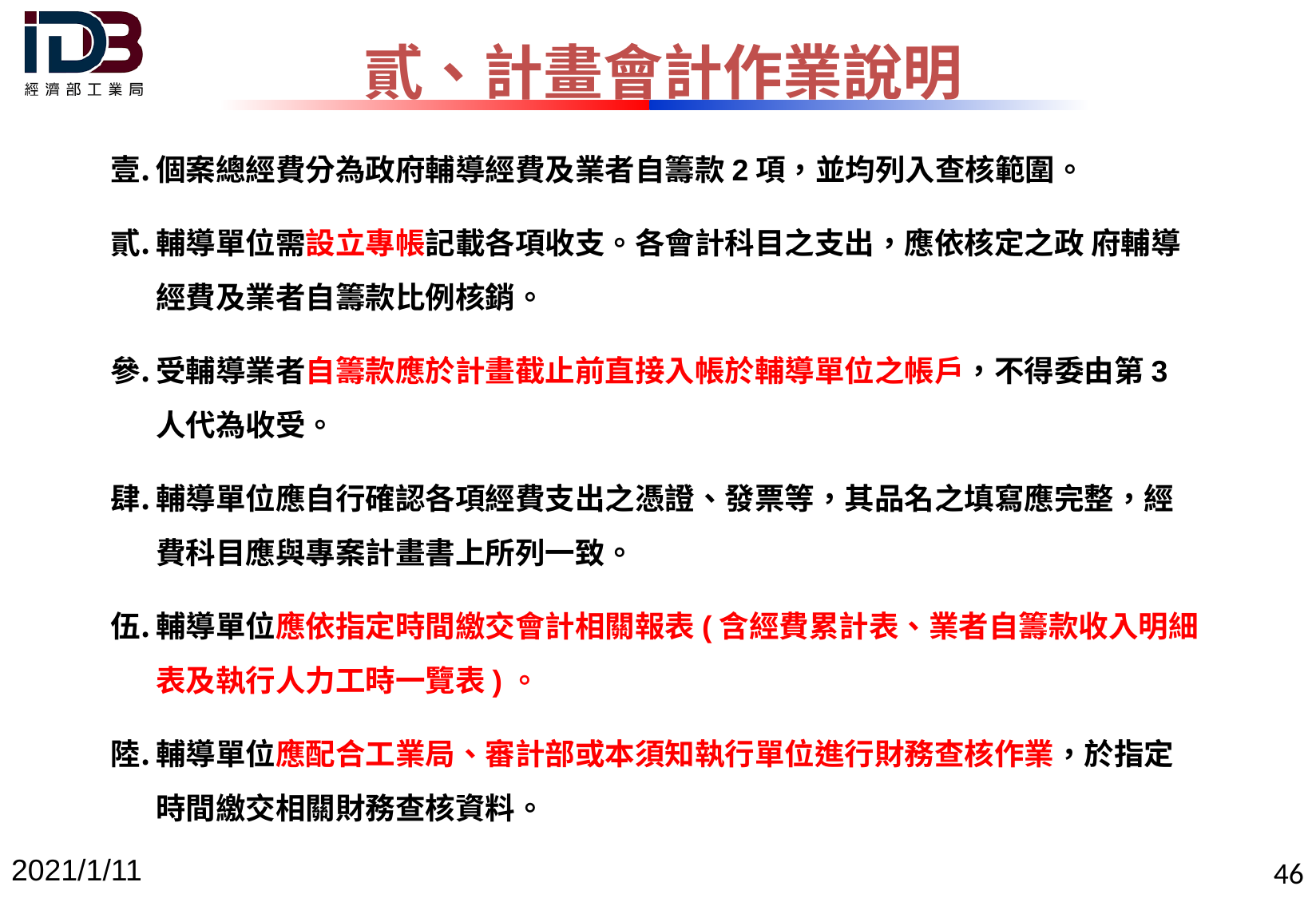

# 貳、計畫會計作業說明
個案總經費分為政府輔導經費及業者自籌款2項，並均列入查核範圍。
輔導單位需設立專帳記載各項收支。各會計科目之支出，應依核定之政 府輔導經費及業者自籌款比例核銷。
受輔導業者自籌款應於計畫截止前直接入帳於輔導單位之帳戶，不得委由第3人代為收受。
輔導單位應自行確認各項經費支出之憑證、發票等，其品名之填寫應完整，經費科目應與專案計畫書上所列一致。
輔導單位應依指定時間繳交會計相關報表(含經費累計表、業者自籌款收入明細表及執行人力工時一覽表)。
輔導單位應配合工業局、審計部或本須知執行單位進行財務查核作業，於指定時間繳交相關財務查核資料。
2021/1/11